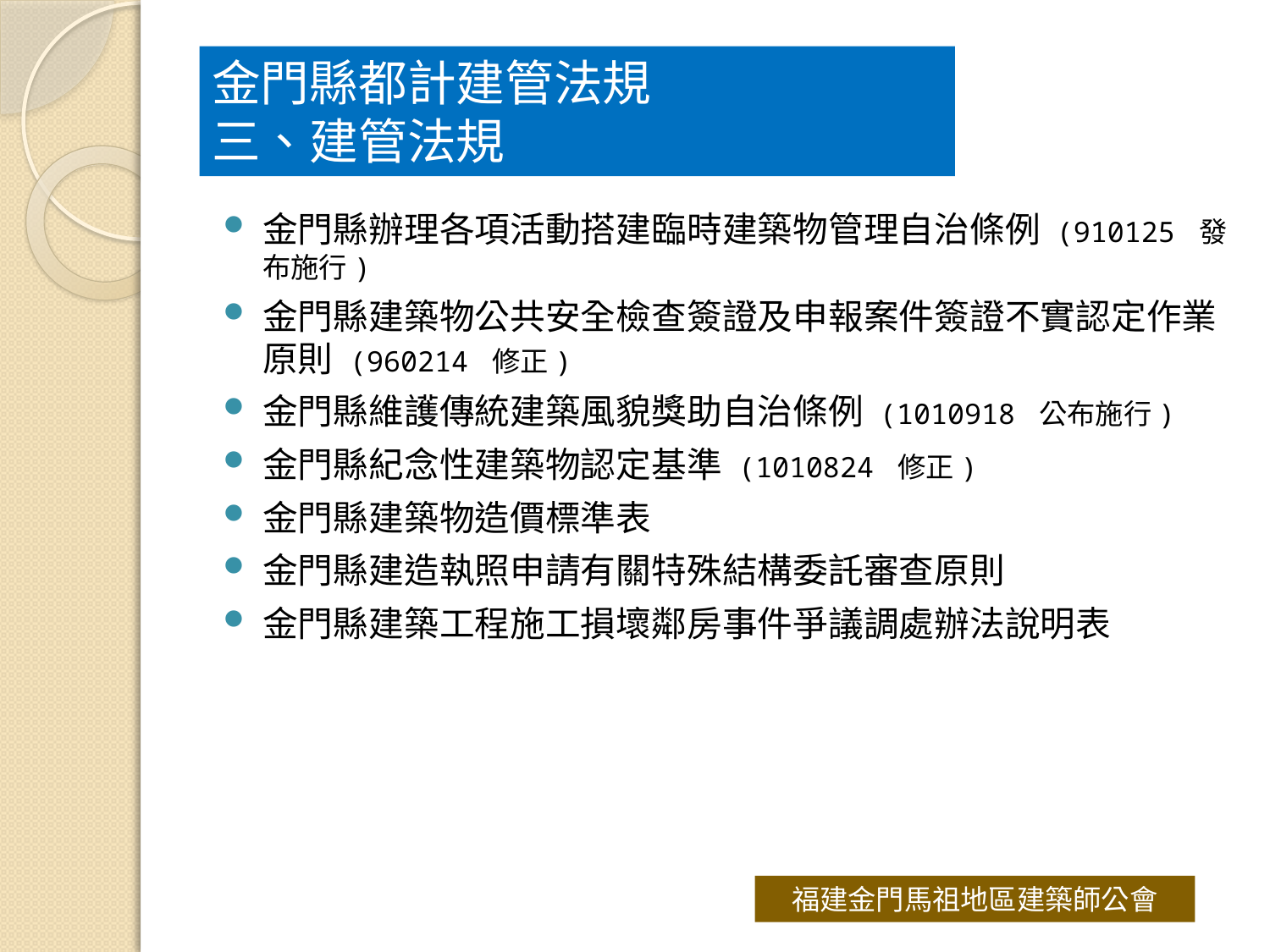

# 金門縣都計建管法規 三、建管法規
金門縣辦理各項活動搭建臨時建築物管理自治條例 (910125 發布施行)
金門縣建築物公共安全檢查簽證及申報案件簽證不實認定作業原則 (960214 修正)
金門縣維護傳統建築風貌獎助自治條例 (1010918 公布施行)
金門縣紀念性建築物認定基準 (1010824 修正)
金門縣建築物造價標準表
金門縣建造執照申請有關特殊結構委託審查原則
金門縣建築工程施工損壞鄰房事件爭議調處辦法說明表

福建金門馬祖地區建築師公會